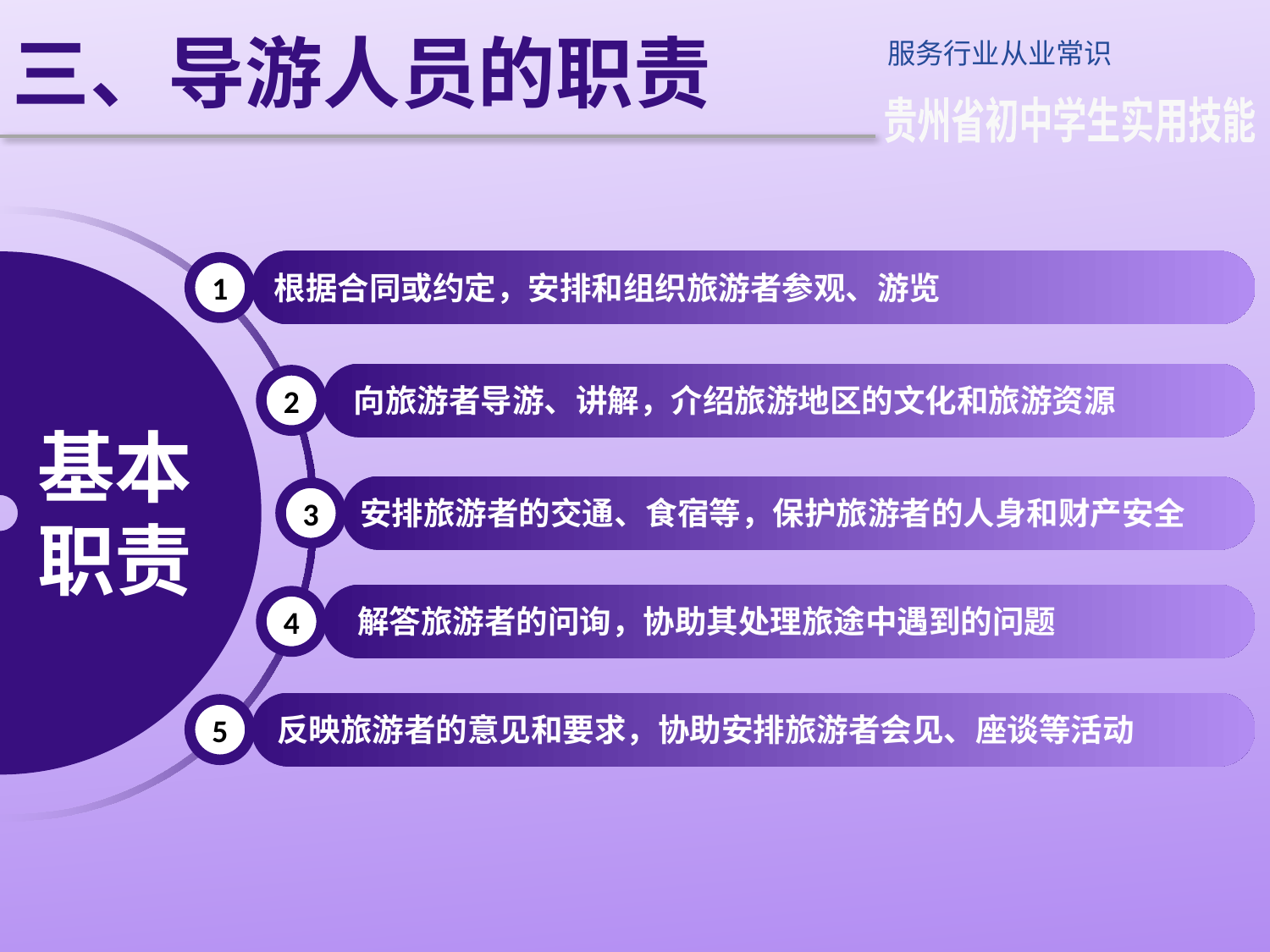

三、导游人员的职责
服务行业从业常识
贵州省初中学生实用技能

1
根据合同或约定，安排和组织旅游者参观、游览

2
 向旅游者导游、讲解，介绍旅游地区的文化和旅游资源
基本
职责

3
安排旅游者的交通、食宿等，保护旅游者的人身和财产安全

4
 解答旅游者的问询，协助其处理旅途中遇到的问题

5
反映旅游者的意见和要求，协助安排旅游者会见、座谈等活动